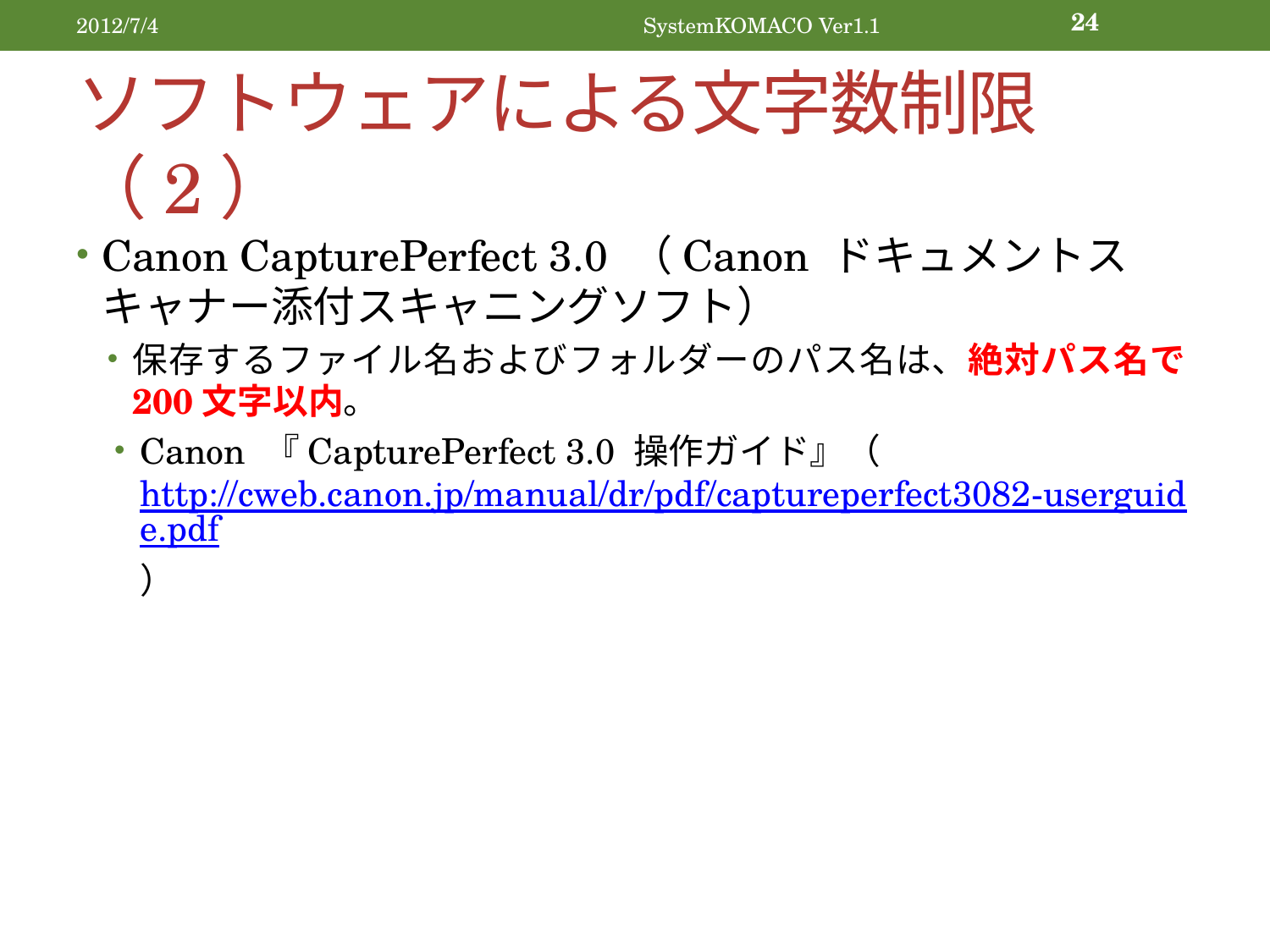

2012/7/4
SystemKOMACO Ver1.1
24
# ソフトウェアによる文字数制限（2）
Canon CapturePerfect 3.0 （Canon ドキュメントスキャナー添付スキャニングソフト）
保存するファイル名およびフォルダーのパス名は、絶対パス名で200文字以内。
Canon 『CapturePerfect 3.0 操作ガイド』（http://cweb.canon.jp/manual/dr/pdf/captureperfect3082-userguide.pdf）